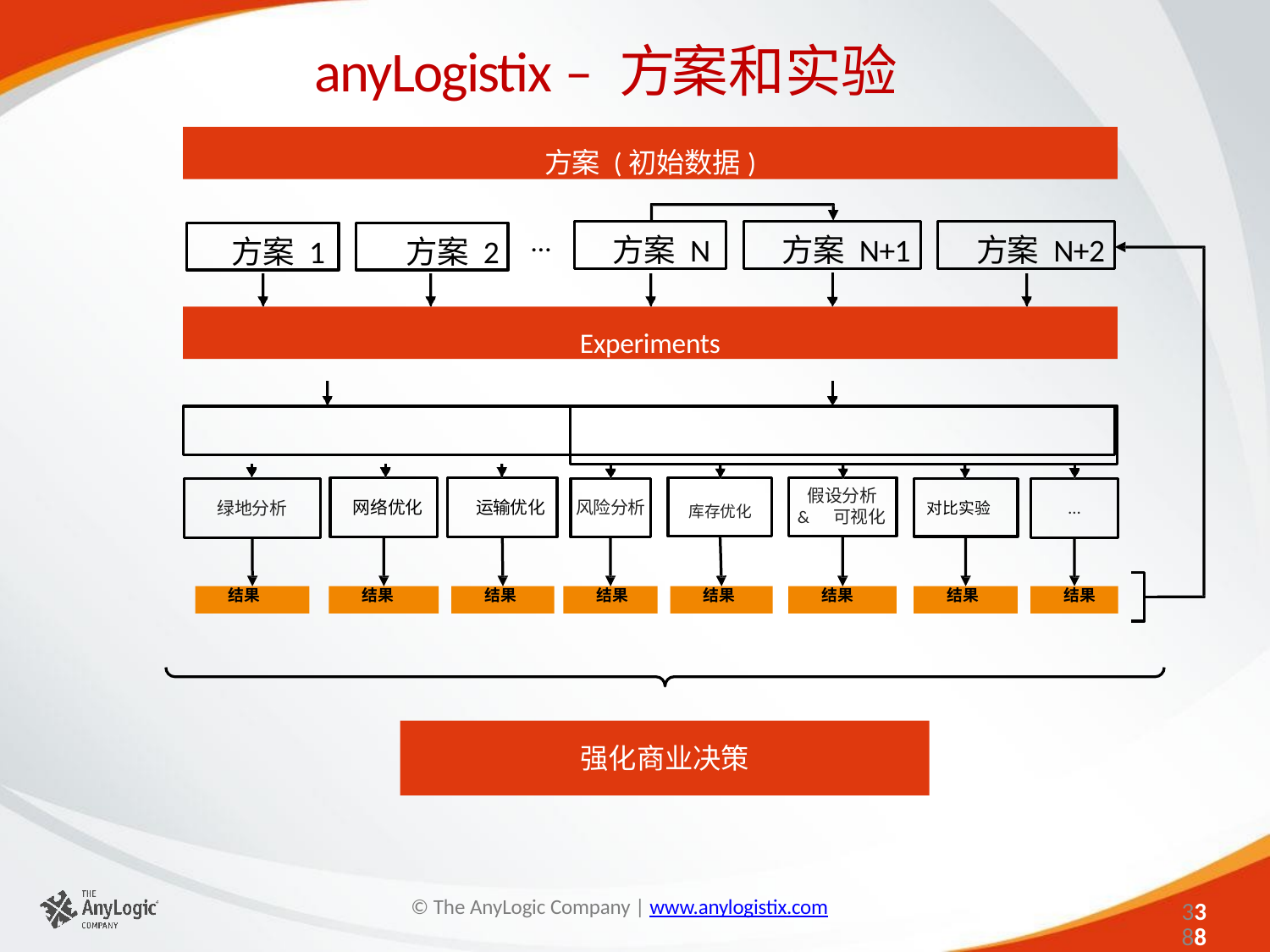

# anyLogistix – 方案和实验
方案 (初始数据)

 方案 N
 方案 N+1
 方案 N+2
…
  方案 1
    方案 2

Experiments

分析方法 (CPLEX etc.)                      动态仿真 (AnyLogic)

库存优化

假设分析 &     可视化

网络优化

      运输优化

绿地分析

风险分析

对比实验

…

结果

结果

结果

结果

结果

结果

结果

结果

强化商业决策

© The AnyLogic Company | www.anylogistix.com
3388